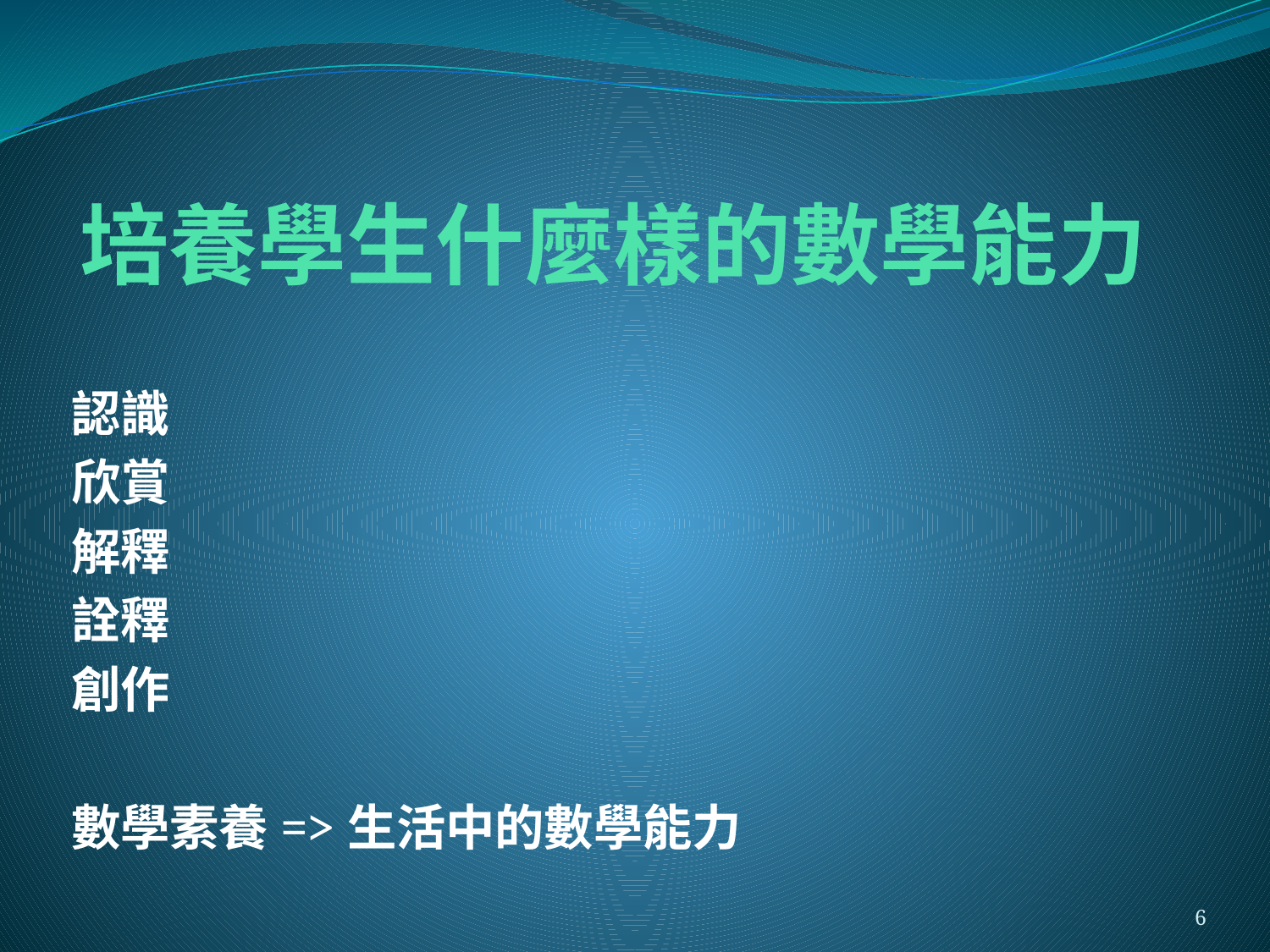

# 培養學生什麼樣的數學能力
認識
欣賞
解釋
詮釋
創作

數學素養=>生活中的數學能力
6